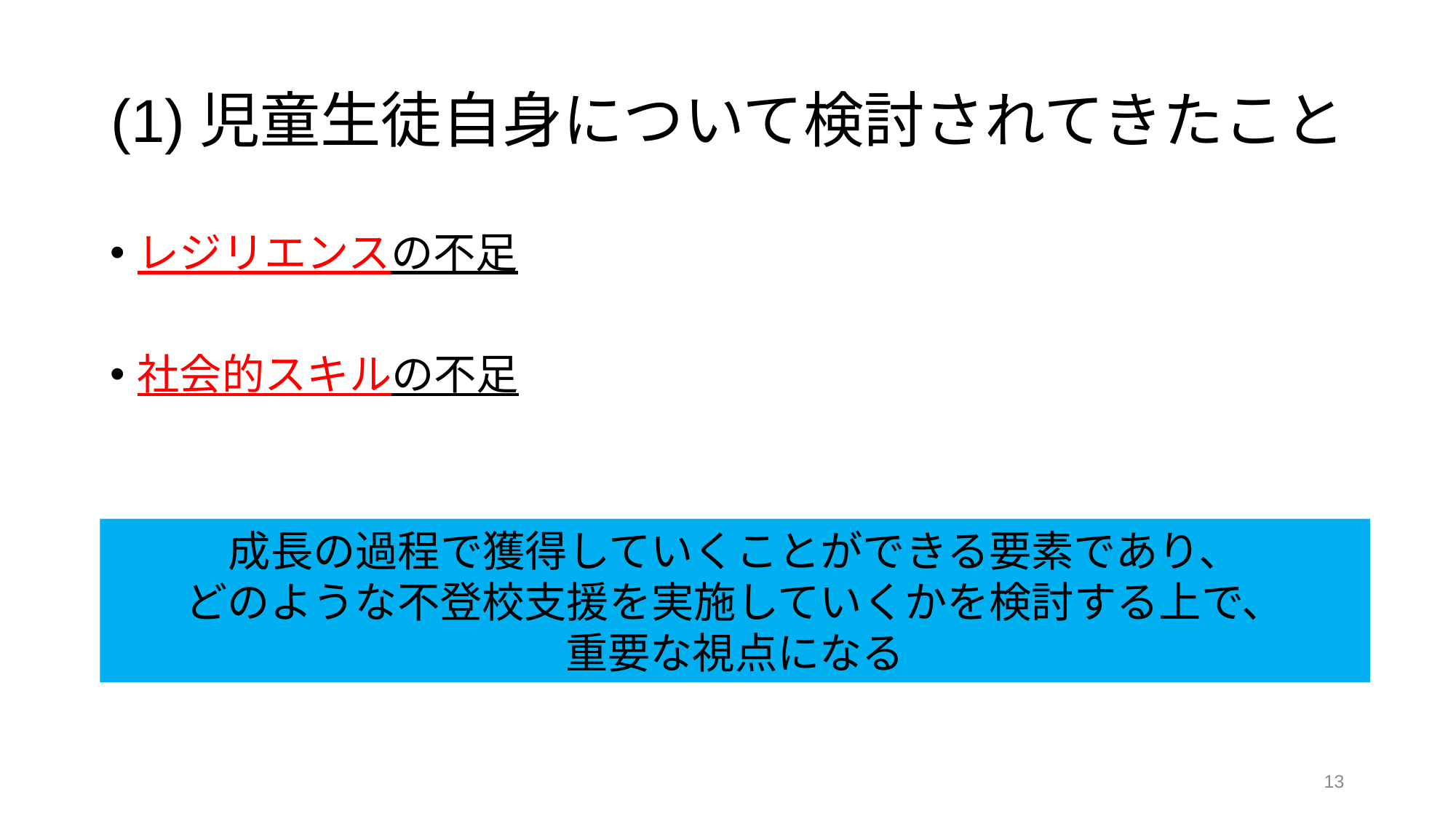

# (1)児童生徒自身について検討されてきたこと
レジリエンスの不足

社会的スキルの不足

成長の過程で獲得していくことができる要素であり、
どのような不登校支援を実施していくかを検討する上で、
重要な視点になる
13